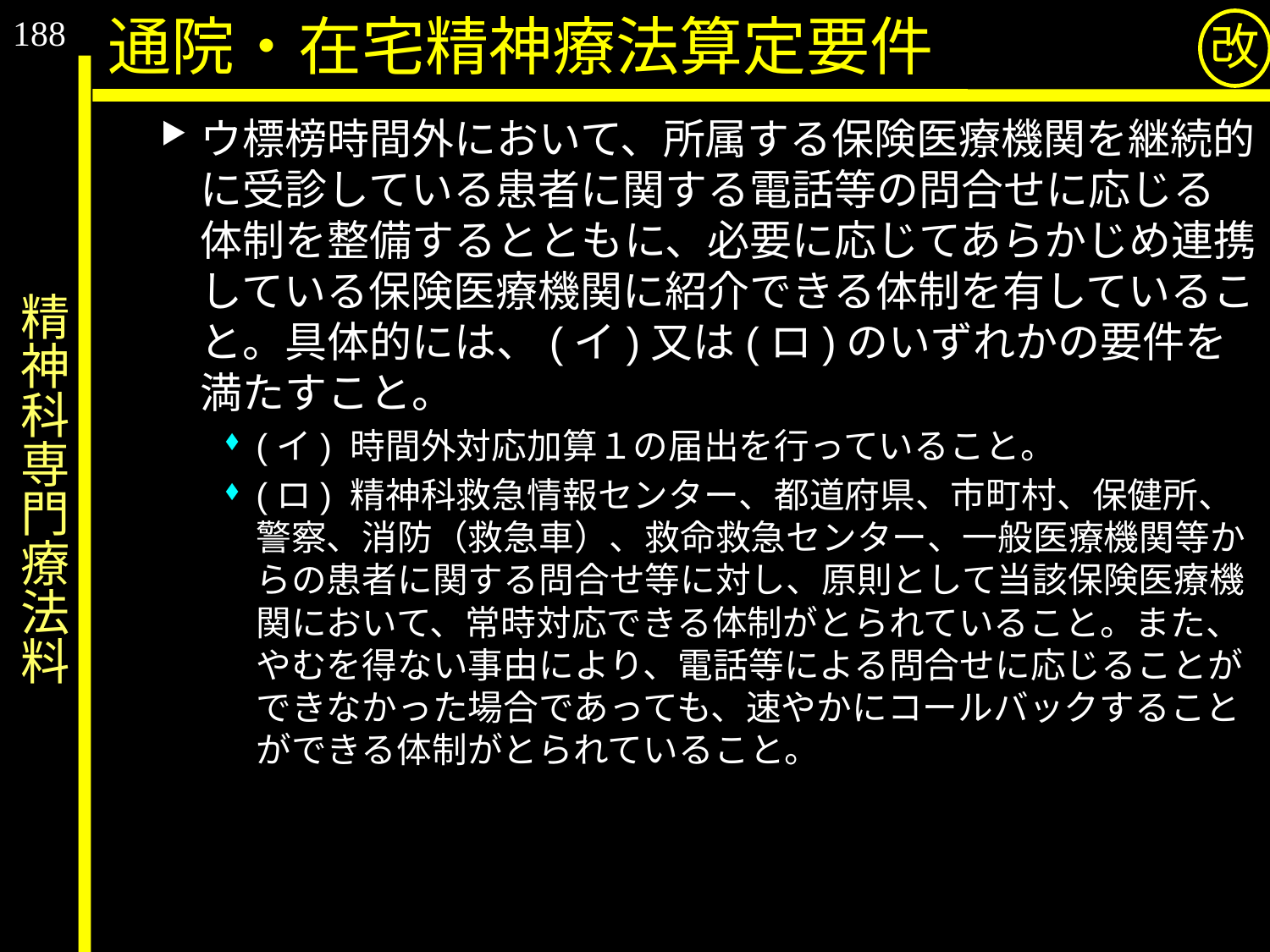

188
通院・在宅精神療法算定要件
改

ウ標榜時間外において、所属する保険医療機関を継続的に受診している患者に関する電話等の問合せに応じる体制を整備するとともに、必要に応じてあらかじめ連携している保険医療機関に紹介できる体制を有していること。具体的には、(イ)又は(ロ)のいずれかの要件を満たすこと。
(イ) 時間外対応加算１の届出を行っていること。
(ロ) 精神科救急情報センター、都道府県、市町村、保健所、警察、消防（救急車）、救命救急センター、一般医療機関等からの患者に関する問合せ等に対し、原則として当該保険医療機関において、常時対応できる体制がとられていること。また、やむを得ない事由により、電話等による問合せに応じることができなかった場合であっても、速やかにコールバックすることができる体制がとられていること。

# 精神科専門療法料